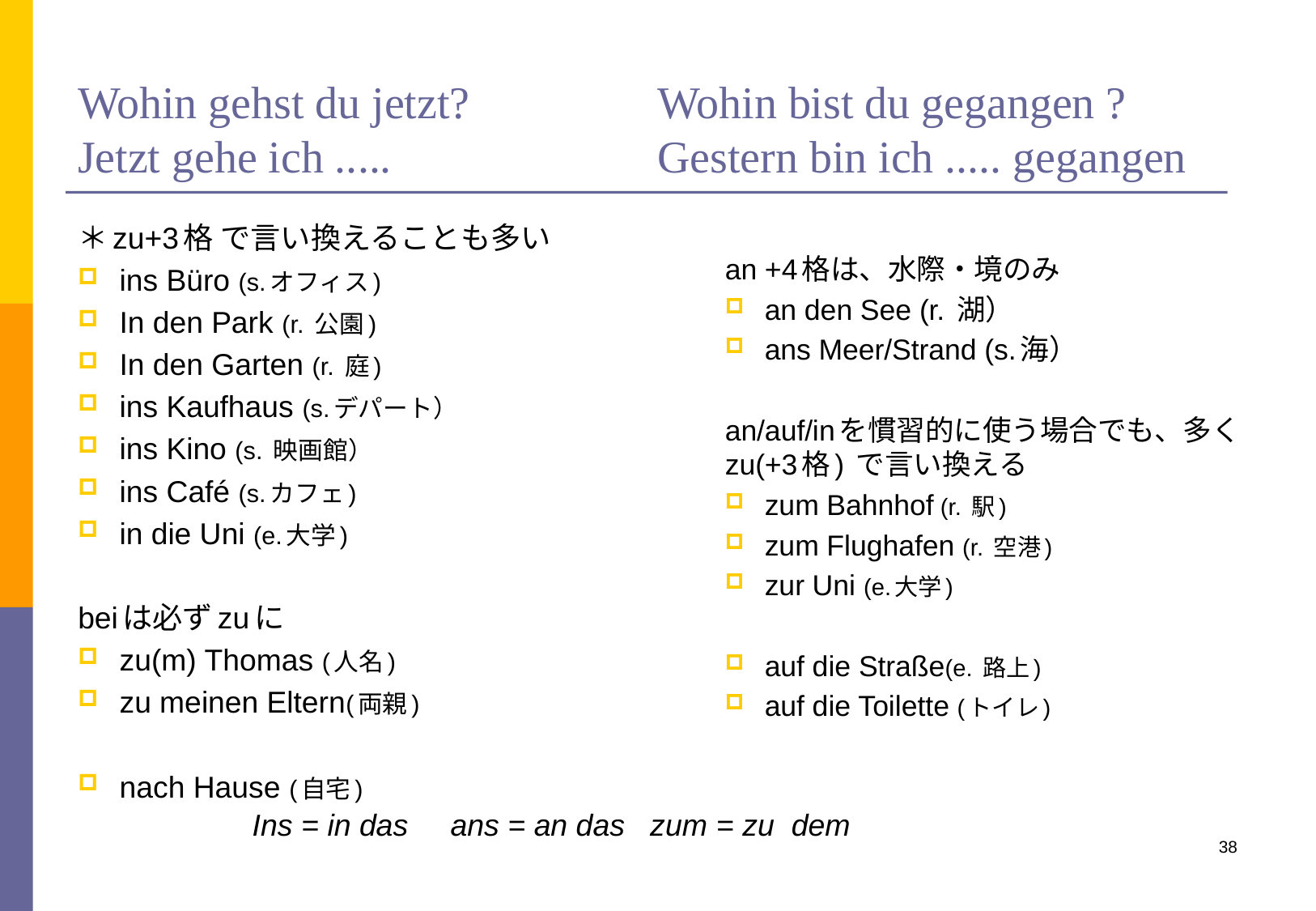

# Wohin gehst du jetzt? Jetzt gehe ich ..... 　                    Wohin bist du gegangen ? Gestern bin ich ..... gegangen
＊zu+3格 で言い換えることも多い
ins Büro (s.オフィス)
In den Park (r. 公園)
In den Garten (r. 庭)
ins Kaufhaus (s.デパート）
ins Kino (s. 映画館）
ins Café (s.カフェ)
in die Uni (e.大学)

beiは必ずzuに
zu(m) Thomas (人名)
zu meinen Eltern(両親)

nach Hause (自宅)

an +4格は、水際・境のみ
an den See (r. 湖）
ans Meer/Strand (s.海）

an/auf/inを慣習的に使う場合でも、多くzu(+3格) で言い換える
zum Bahnhof (r. 駅)
zum Flughafen (r. 空港)
zur Uni (e.大学)

auf die Straße(e. 路上)
auf die Toilette (トイレ)

Ins = in das     ans = an das   zum = zu  dem
38